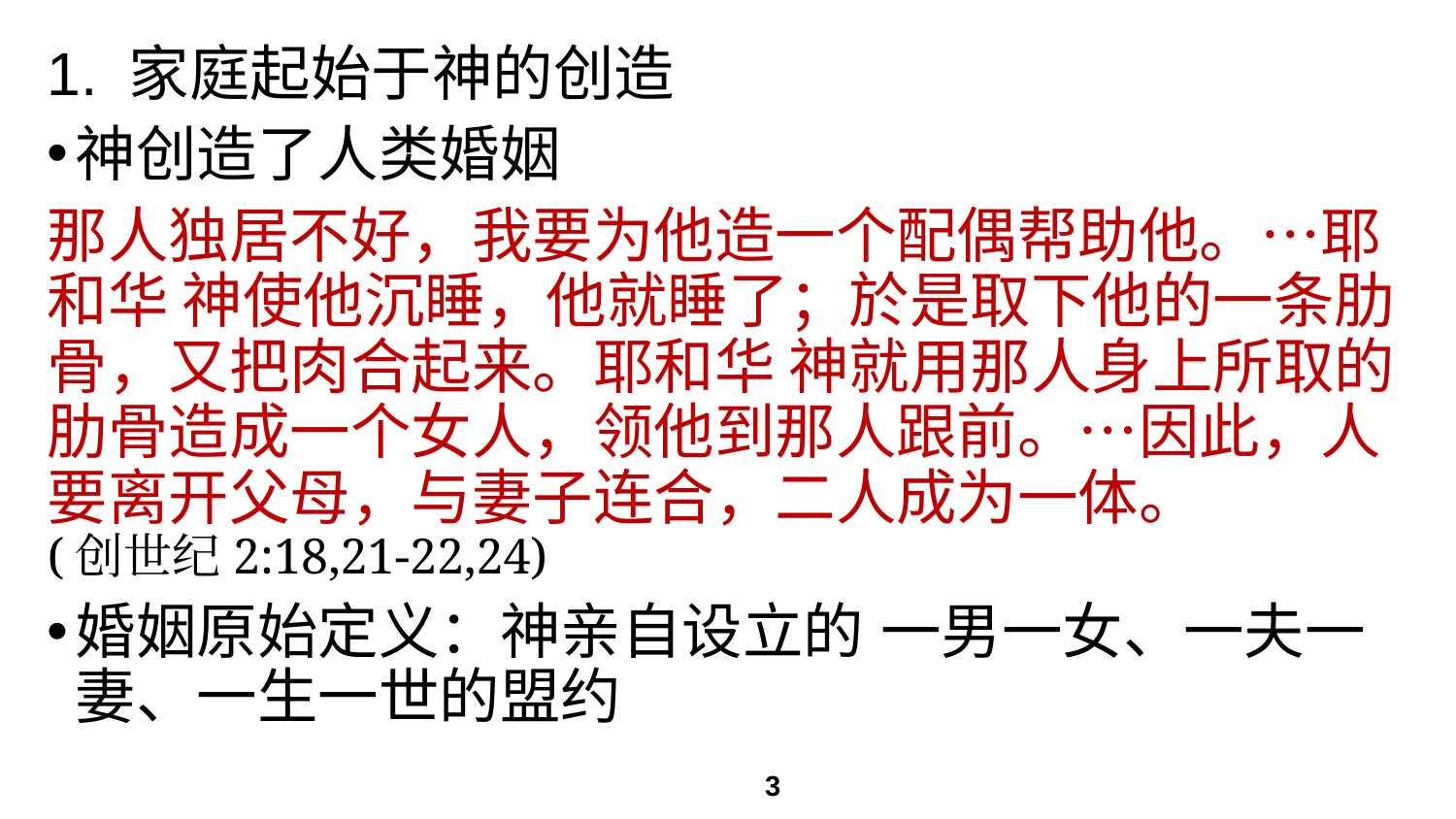

# 1. 家庭起始于神的创造
神创造了人类婚姻
那人独居不好，我要为他造一个配偶帮助他。…耶和华 神使他沉睡，他就睡了；於是取下他的一条肋骨，又把肉合起来。耶和华 神就用那人身上所取的肋骨造成一个女人，领他到那人跟前。…因此，人要离开父母，与妻子连合，二人成为一体。
(创世纪2:18,21-22,24)
婚姻原始定义：神亲自设立的 一男一女、一夫一妻、一生一世的盟约

3